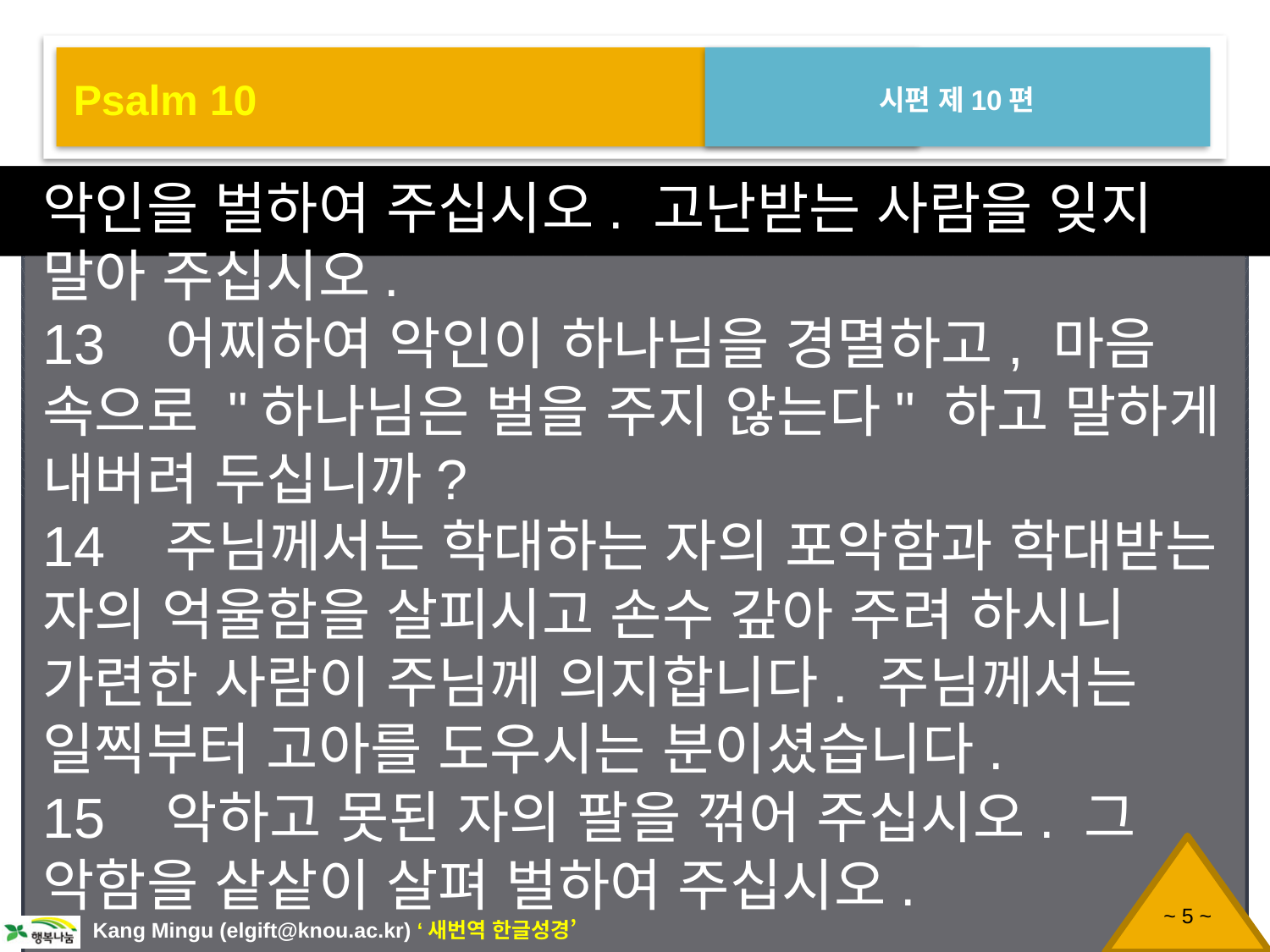

Psalm 10
시편 제10편
악인을 벌하여 주십시오. 고난받는 사람을 잊지 말아 주십시오.
13   어찌하여 악인이 하나님을 경멸하고, 마음 속으로 "하나님은 벌을 주지 않는다" 하고 말하게 내버려 두십니까?
14   주님께서는 학대하는 자의 포악함과 학대받는 자의 억울함을 살피시고 손수 갚아 주려 하시니 가련한 사람이 주님께 의지합니다. 주님께서는 일찍부터 고아를 도우시는 분이셨습니다.
15   악하고 못된 자의 팔을 꺾어 주십시오. 그 악함을 샅샅이 살펴 벌하여 주십시오.